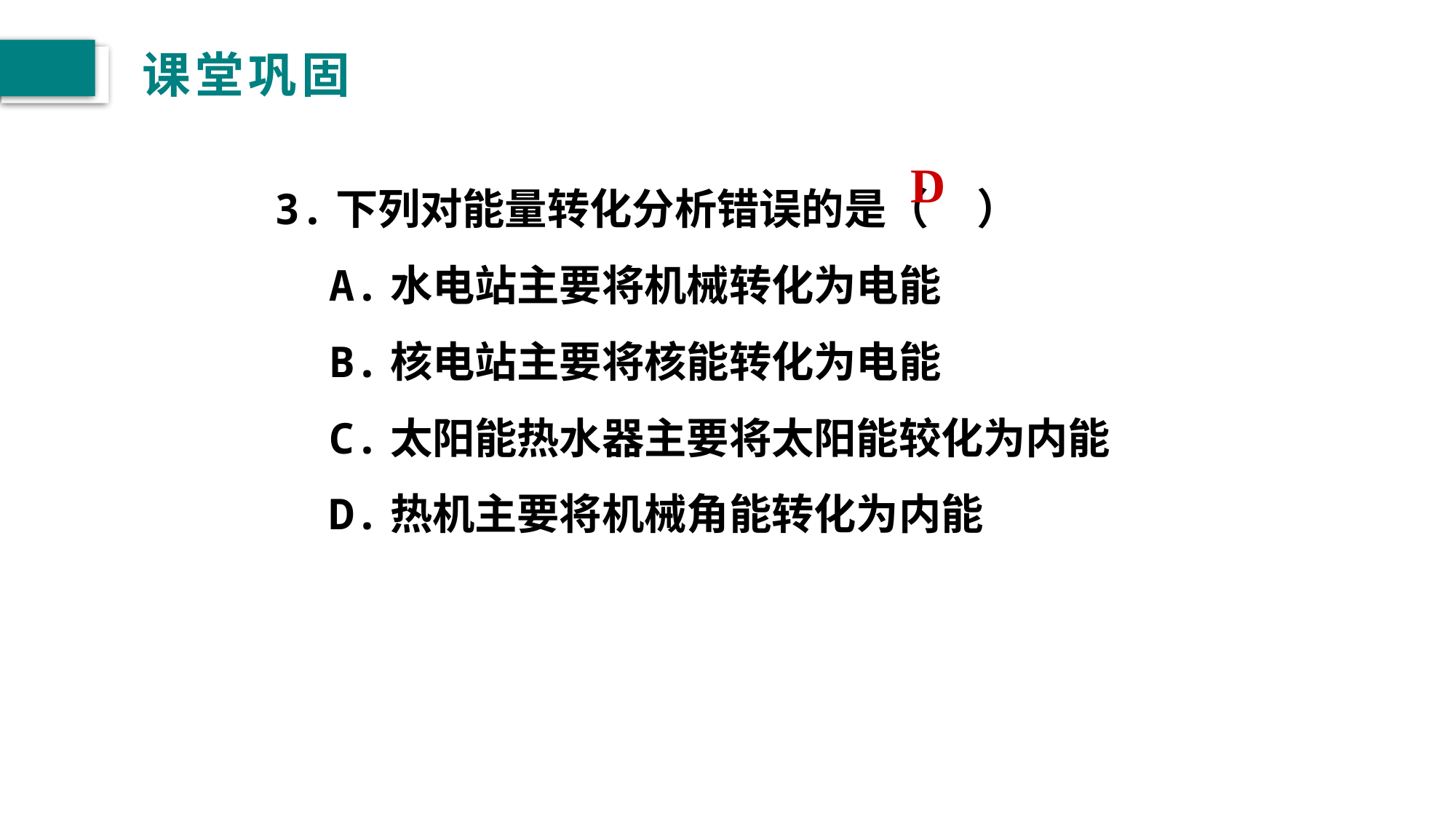

# 课堂巩固
D
3.下列对能量转化分析错误的是（     ）
A.水电站主要将机械转化为电能
B.核电站主要将核能转化为电能
C.太阳能热水器主要将太阳能较化为内能
D.热机主要将机械角能转化为内能